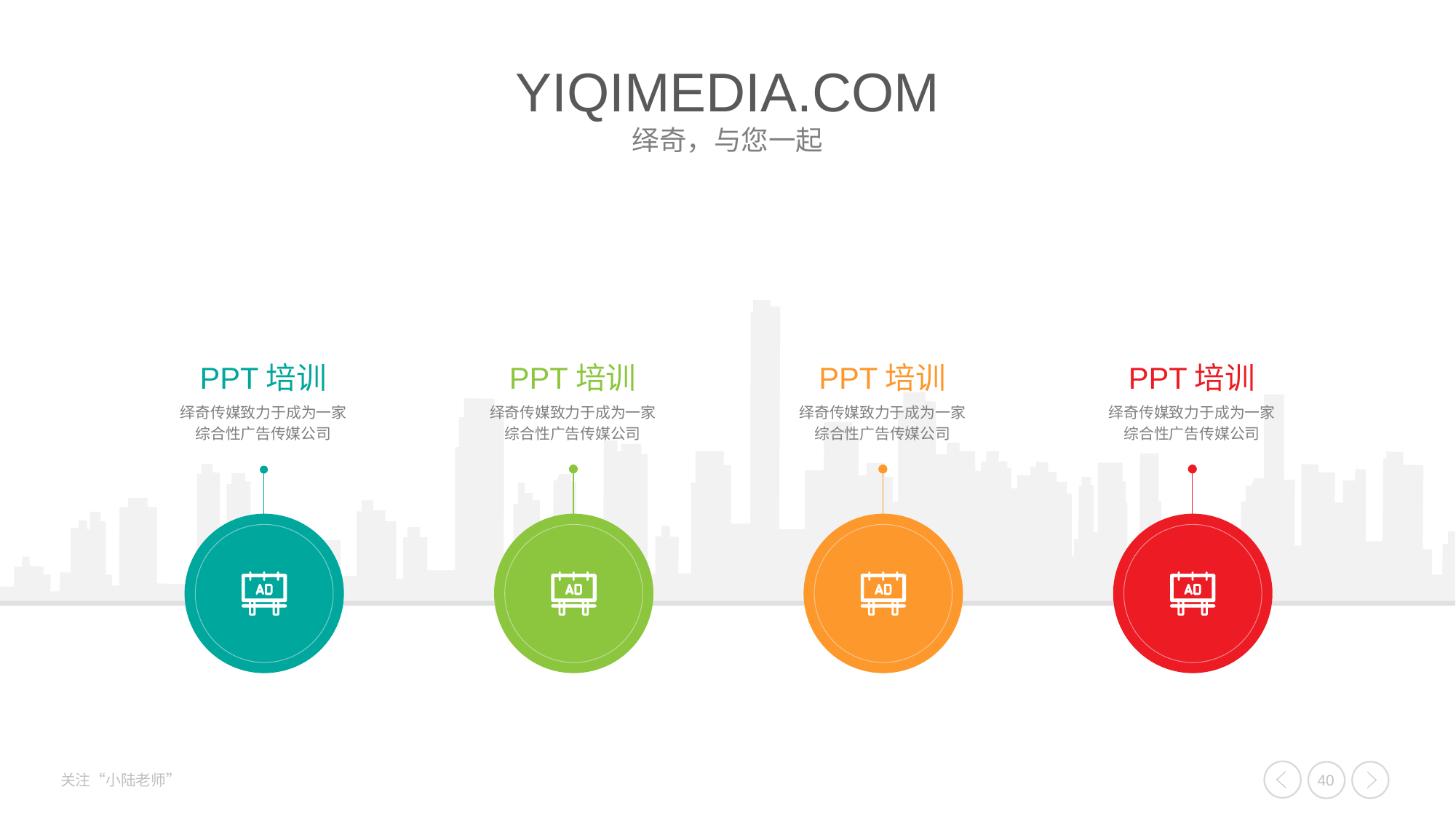

PPT培训
PPT培训
PPT培训
PPT培训
绎奇传媒致力于成为一家综合性广告传媒公司
绎奇传媒致力于成为一家综合性广告传媒公司
绎奇传媒致力于成为一家综合性广告传媒公司
绎奇传媒致力于成为一家综合性广告传媒公司